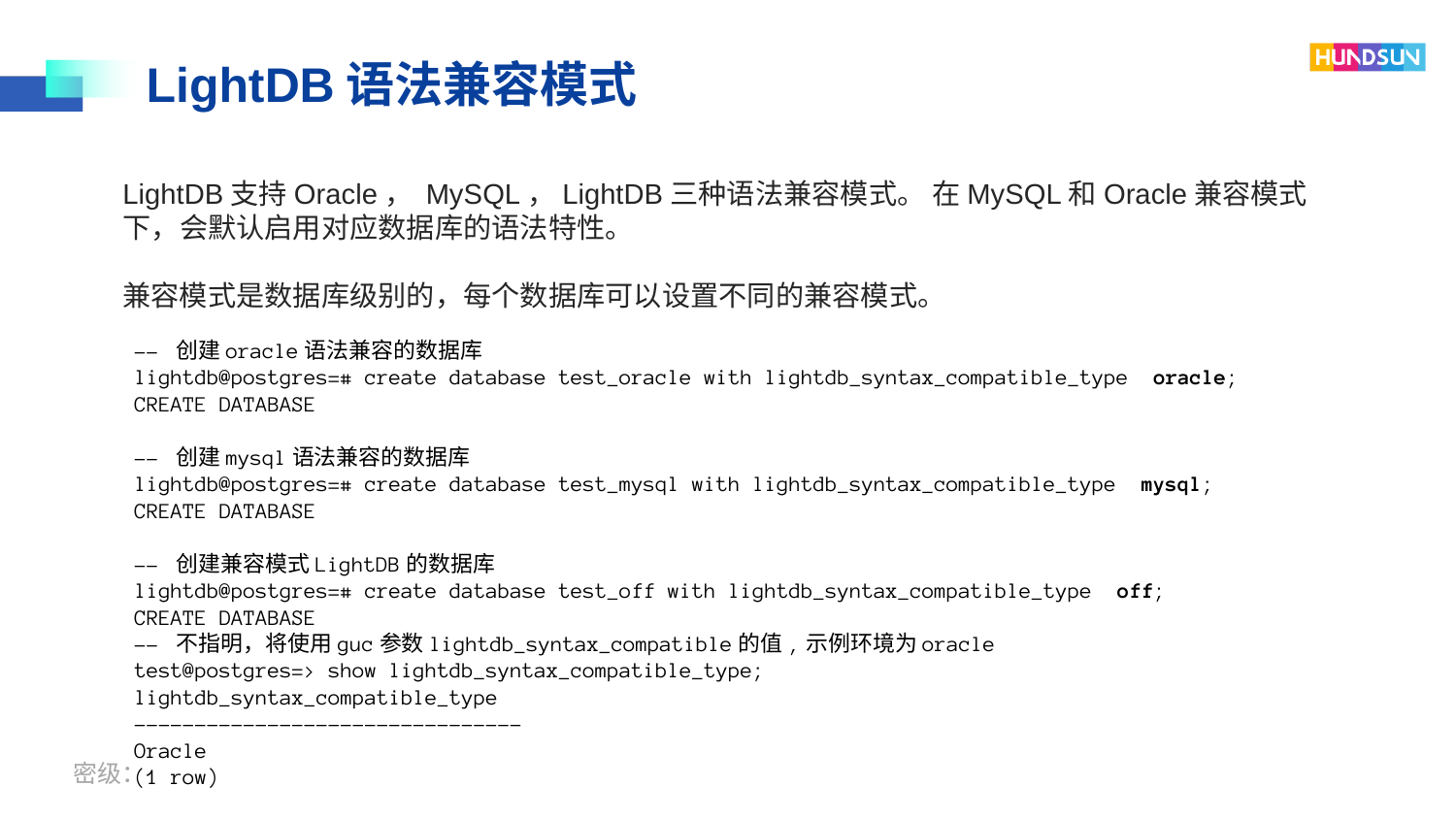

LightDB语法兼容模式
LightDB支持Oracle， MySQL，LightDB三种语法兼容模式。 在MySQL和Oracle兼容模式下，会默认启用对应数据库的语法特性。

兼容模式是数据库级别的，每个数据库可以设置不同的兼容模式。
-- 创建oracle语法兼容的数据库
lightdb@postgres=# create database test_oracle with lightdb_syntax_compatible_type  oracle;
CREATE DATABASE

-- 创建mysql语法兼容的数据库
lightdb@postgres=# create database test_mysql with lightdb_syntax_compatible_type  mysql;
CREATE DATABASE

-- 创建兼容模式LightDB的数据库
lightdb@postgres=# create database test_off with lightdb_syntax_compatible_type  off;
CREATE DATABASE
-- 不指明，将使用guc参数lightdb_syntax_compatible的值,示例环境为oracle
test@postgres=> show lightdb_syntax_compatible_type;
lightdb_syntax_compatible_type
--------------------------------
Oracle
(1 row)